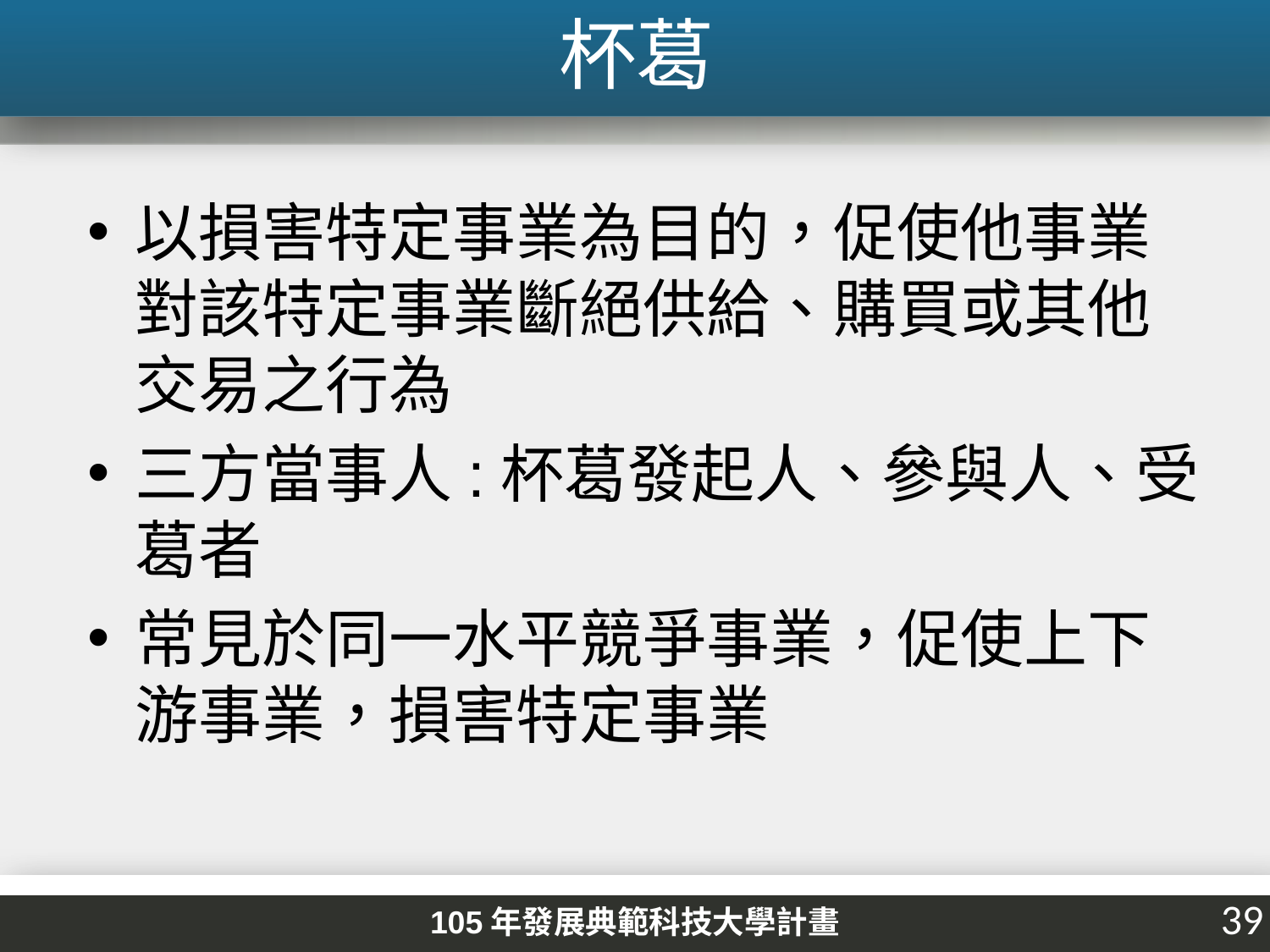

# 杯葛
以損害特定事業為目的，促使他事業對該特定事業斷絕供給、購買或其他交易之行為
三方當事人:杯葛發起人、參與人、受葛者
常見於同一水平競爭事業，促使上下游事業，損害特定事業